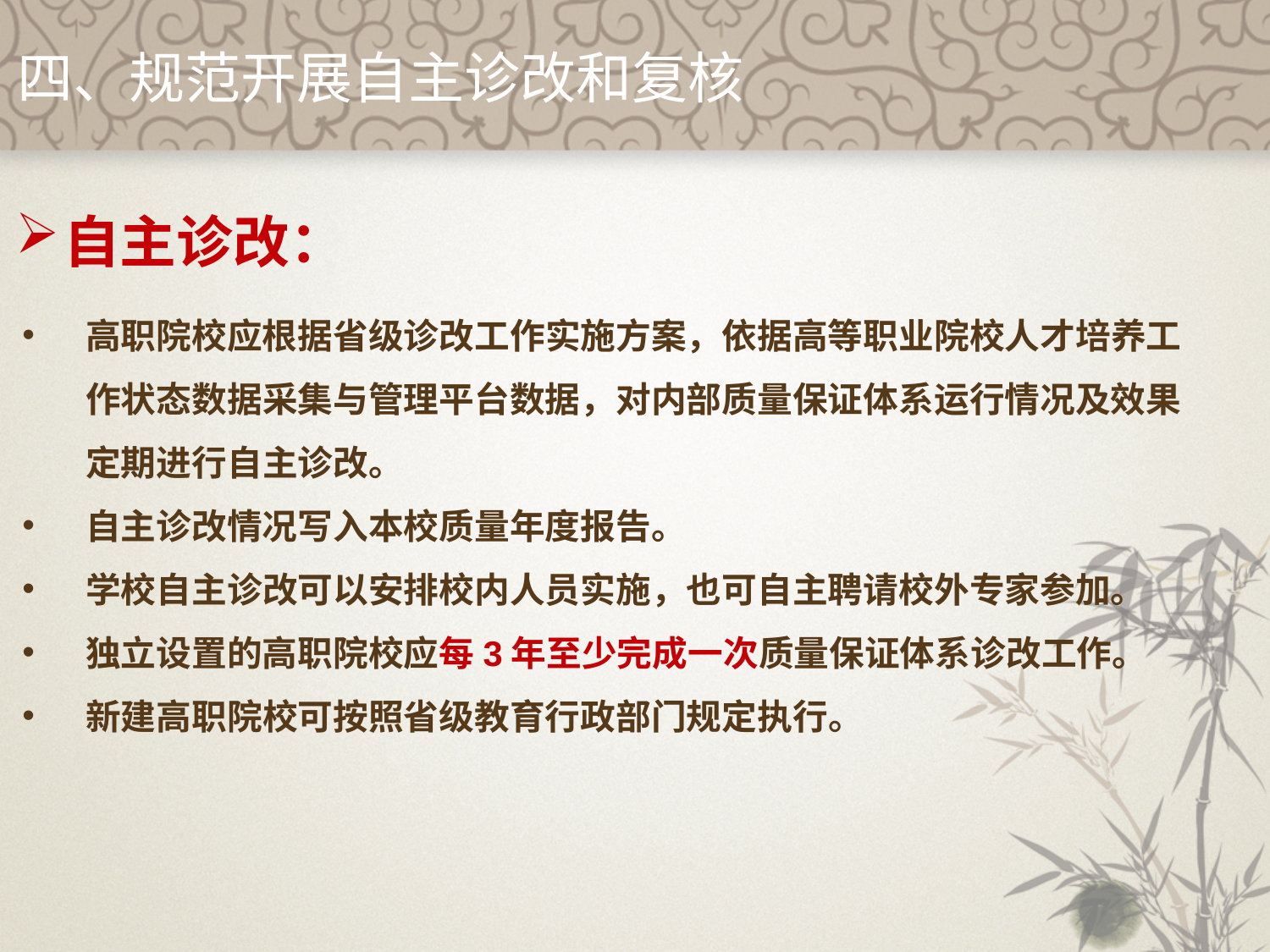

四、规范开展自主诊改和复核
自主诊改：
高职院校应根据省级诊改工作实施方案，依据高等职业院校人才培养工作状态数据采集与管理平台数据，对内部质量保证体系运行情况及效果定期进行自主诊改。
自主诊改情况写入本校质量年度报告。
学校自主诊改可以安排校内人员实施，也可自主聘请校外专家参加。
独立设置的高职院校应每3年至少完成一次质量保证体系诊改工作。
新建高职院校可按照省级教育行政部门规定执行。